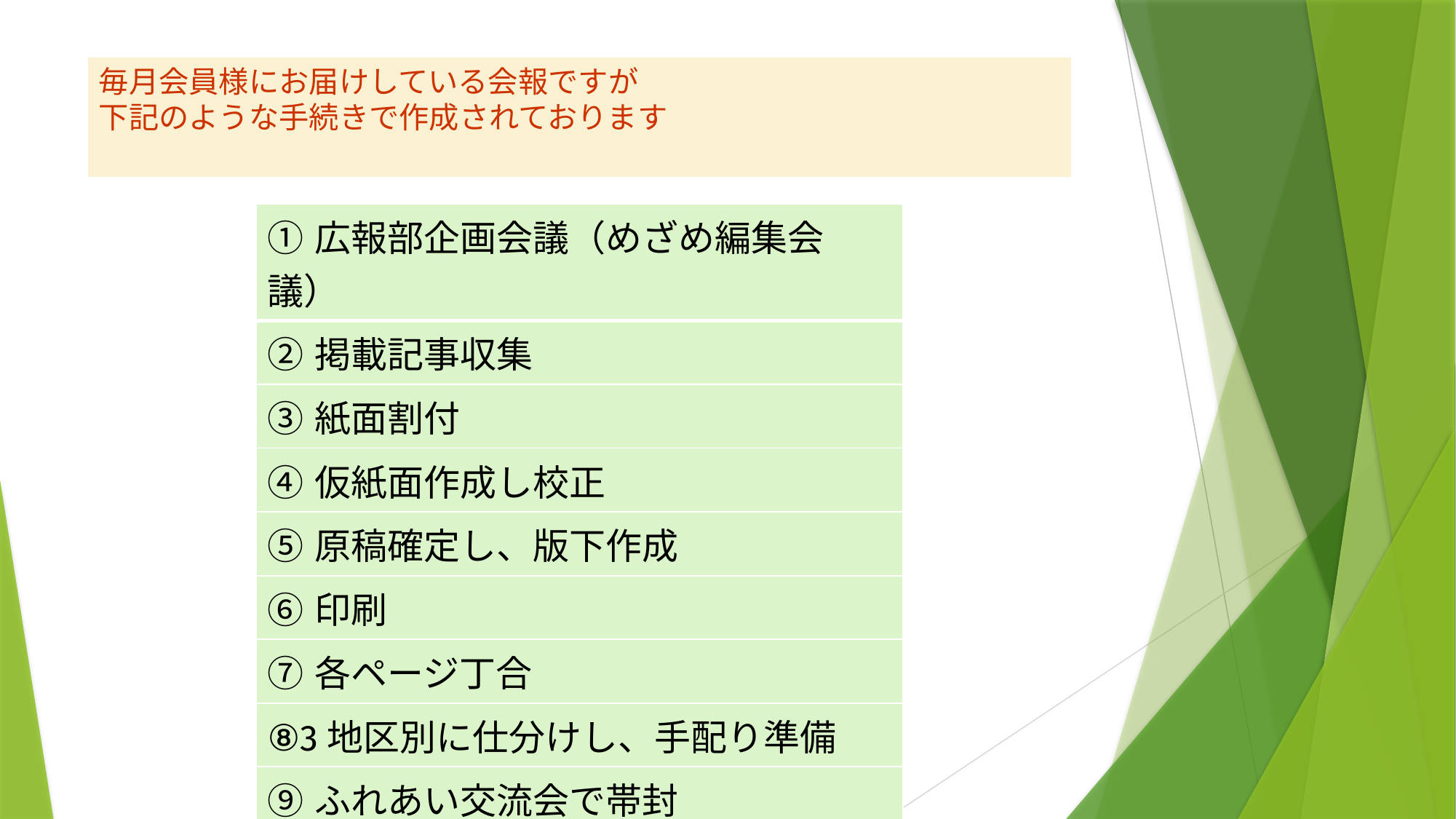

# 毎月会員様にお届けしている会報ですが 下記のような手続きで作成されております
| ①広報部企画会議（めざめ編集会議） |
| --- |
| ②掲載記事収集 |
| ③紙面割付 |
| ④仮紙面作成し校正 |
| ⑤原稿確定し、版下作成 |
| ⑥印刷 |
| ⑦各ページ丁合 |
| ⑧3地区別に仕分けし、手配り準備 |
| ⑨ふれあい交流会で帯封 |
| ⑩会員様のお手元にお届け |